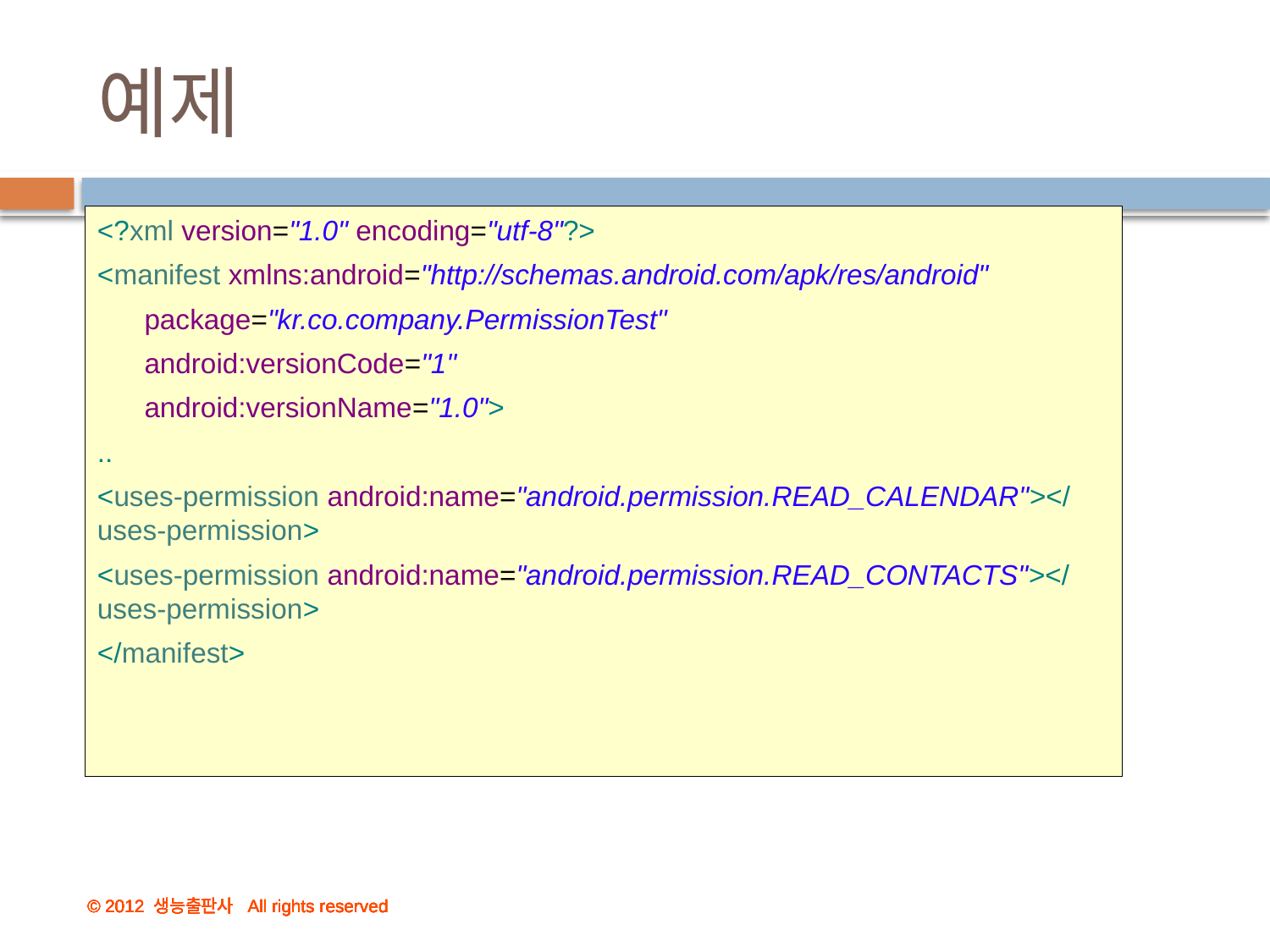

# 예제
<?xml version="1.0" encoding="utf-8"?>
<manifest xmlns:android="http://schemas.android.com/apk/res/android"
      package="kr.co.company.PermissionTest"
      android:versionCode="1"
      android:versionName="1.0">
..
<uses-permission android:name="android.permission.READ_CALENDAR"></uses-permission>
<uses-permission android:name="android.permission.READ_CONTACTS"></uses-permission>
</manifest>